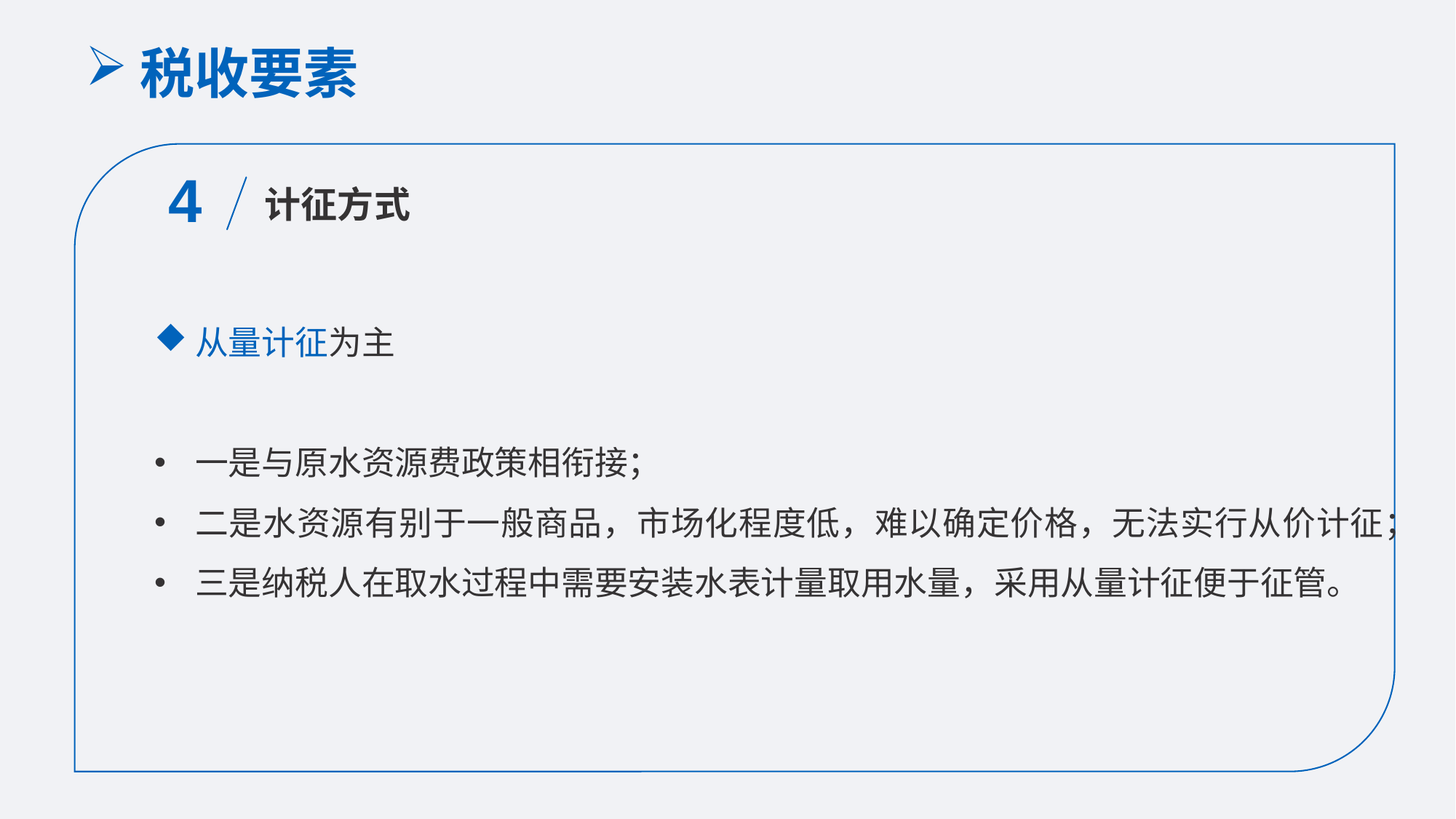

税收要素

4
计征方式
从量计征为主

一是与原水资源费政策相衔接；
二是水资源有别于一般商品，市场化程度低，难以确定价格，无法实行从价计征；
三是纳税人在取水过程中需要安装水表计量取用水量，采用从量计征便于征管。